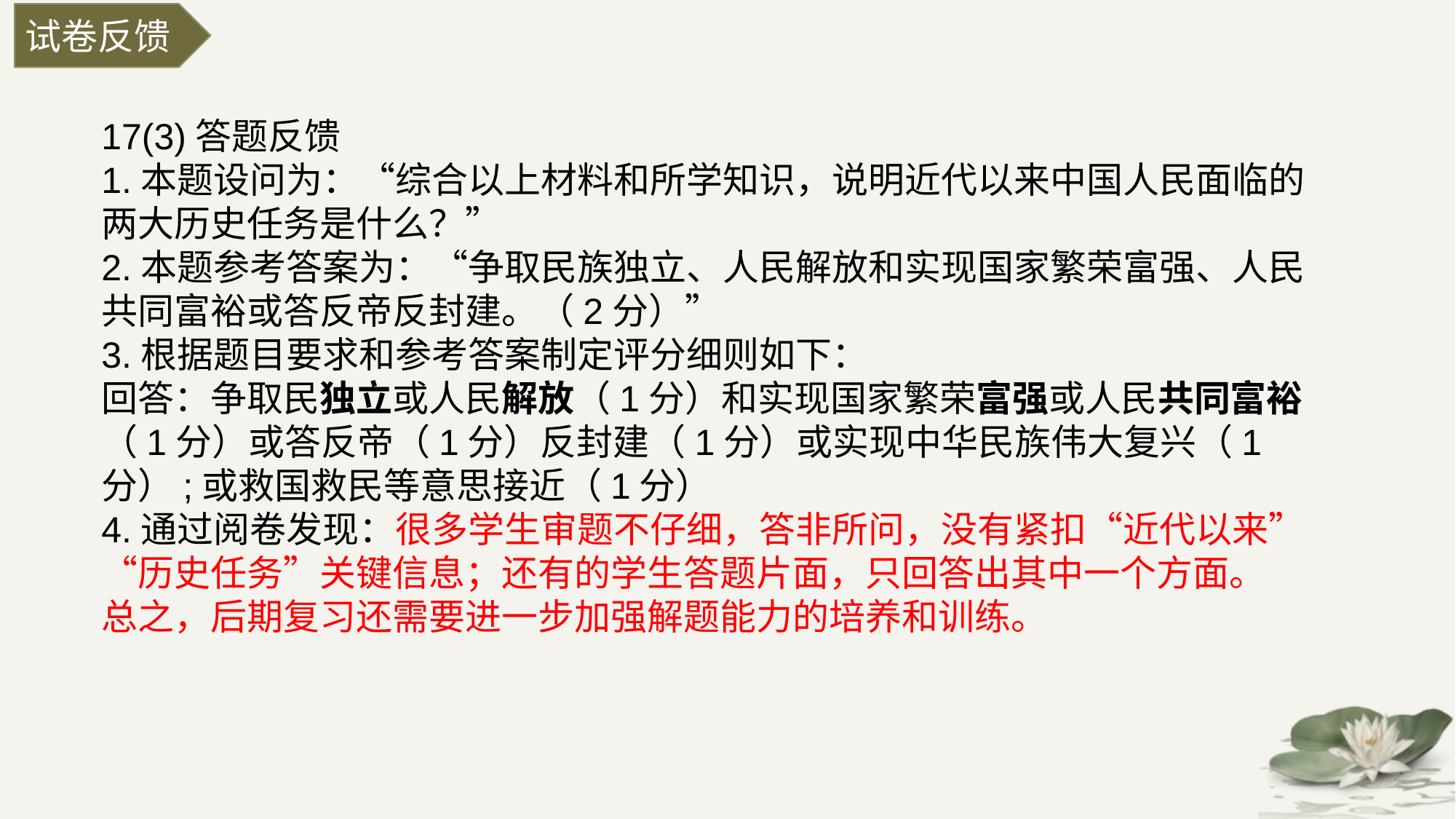

试卷反馈
17(3)答题反馈1.本题设问为：“综合以上材料和所学知识，说明近代以来中国人民面临的两大历史任务是什么？”2.本题参考答案为：“争取民族独立、人民解放和实现国家繁荣富强、人民共同富裕或答反帝反封建。（2分）”3.根据题目要求和参考答案制定评分细则如下：回答：争取民独立或人民解放（1分）和实现国家繁荣富强或人民共同富裕（1分）或答反帝（1分）反封建（1分）或实现中华民族伟大复兴（1分）;或救国救民等意思接近（1分）4.通过阅卷发现：很多学生审题不仔细，答非所问，没有紧扣“近代以来”“历史任务”关键信息；还有的学生答题片面，只回答出其中一个方面。总之，后期复习还需要进一步加强解题能力的培养和训练。